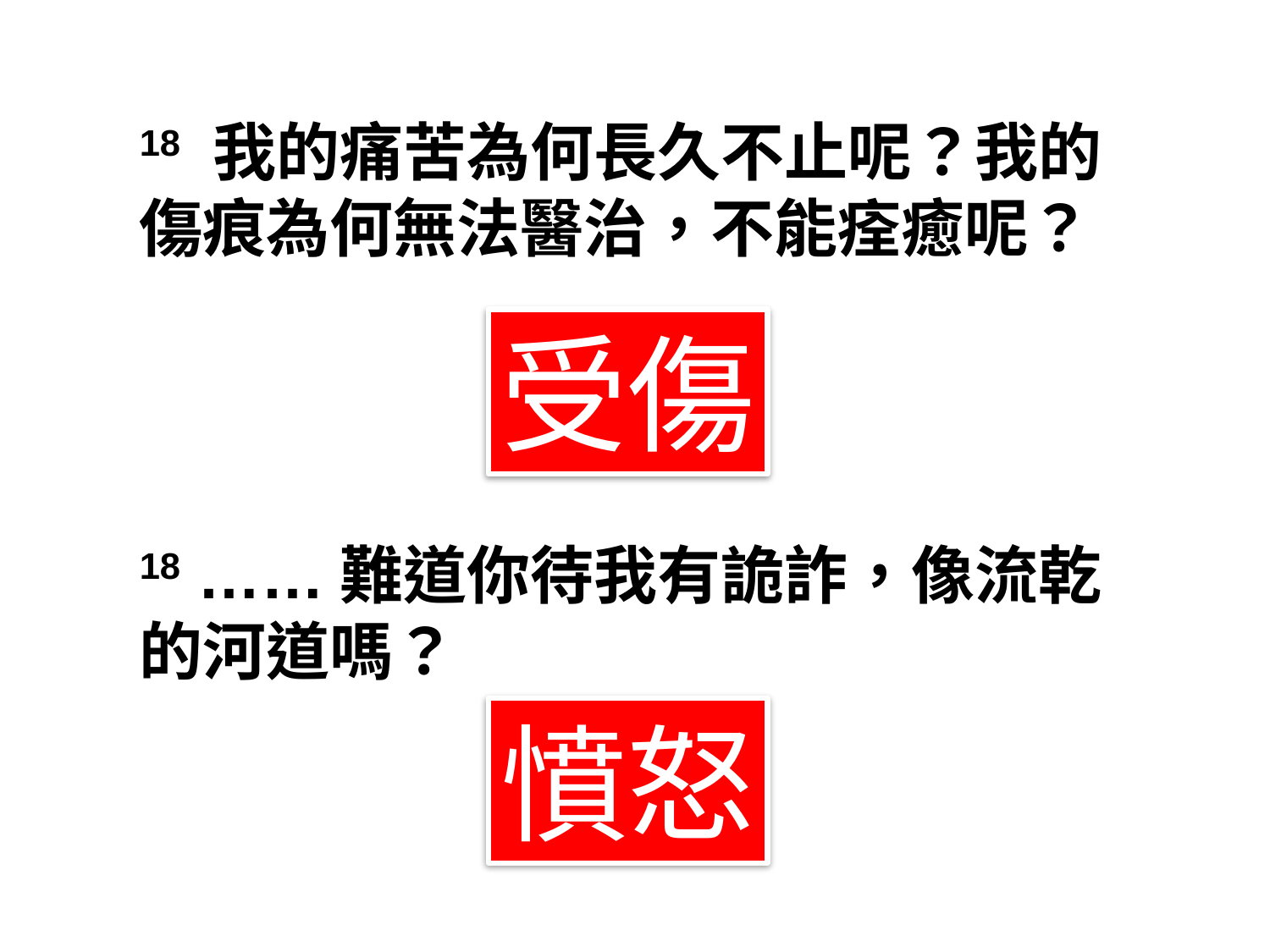

18 我的痛苦為何長久不止呢？我的傷痕為何無法醫治，不能痊癒呢？
受傷
18 ……難道你待我有詭詐，像流乾的河道嗎？
憤怒